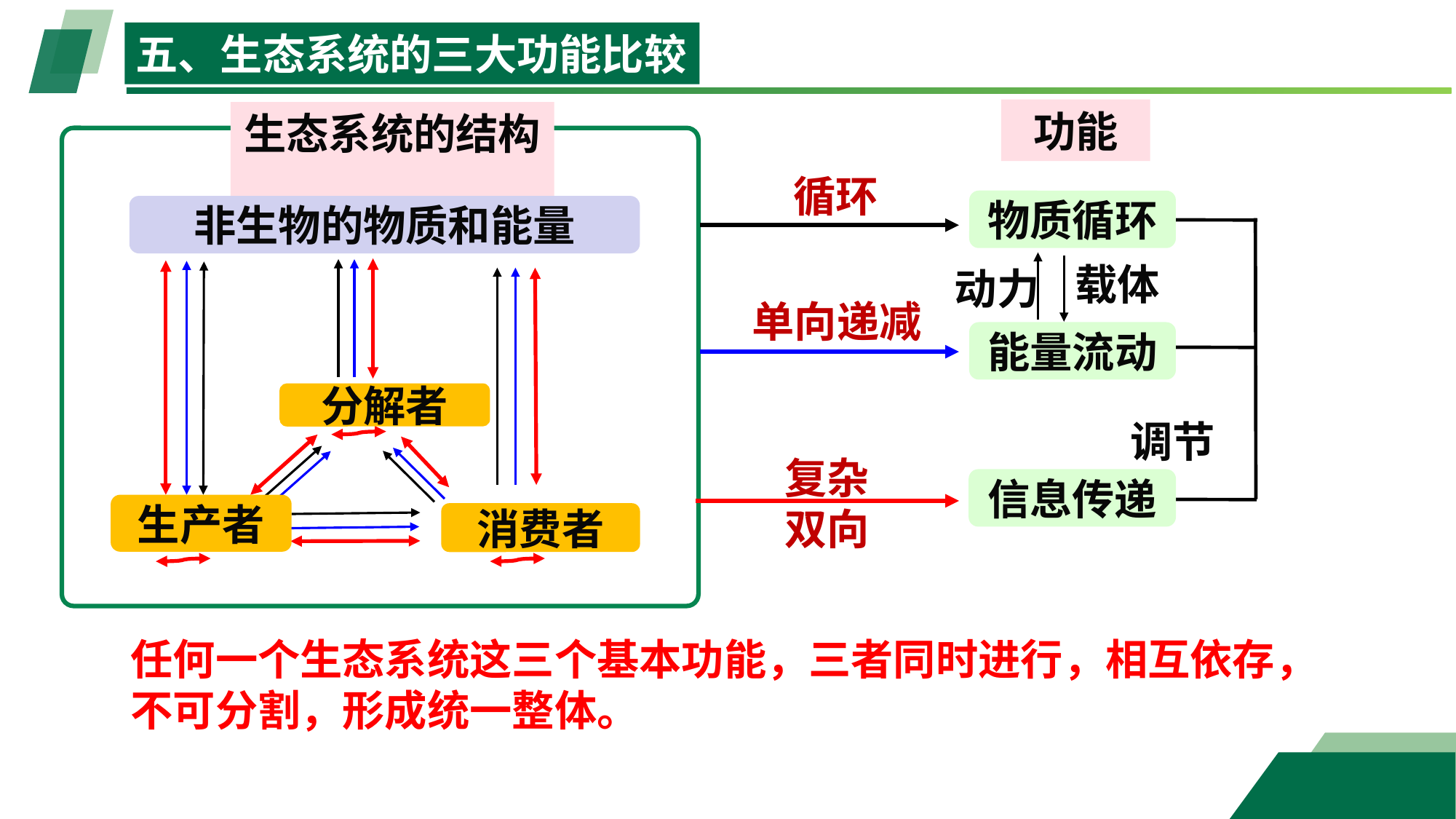

五、生态系统的三大功能比较
功能
生态系统的结构

循环
物质循环
非生物的物质和能量
载体
动力
单向递减
能量流动
分解者
调节
复杂双向
信息传递
生产者
消费者
任何一个生态系统这三个基本功能，三者同时进行，相互依存，不可分割，形成统一整体。